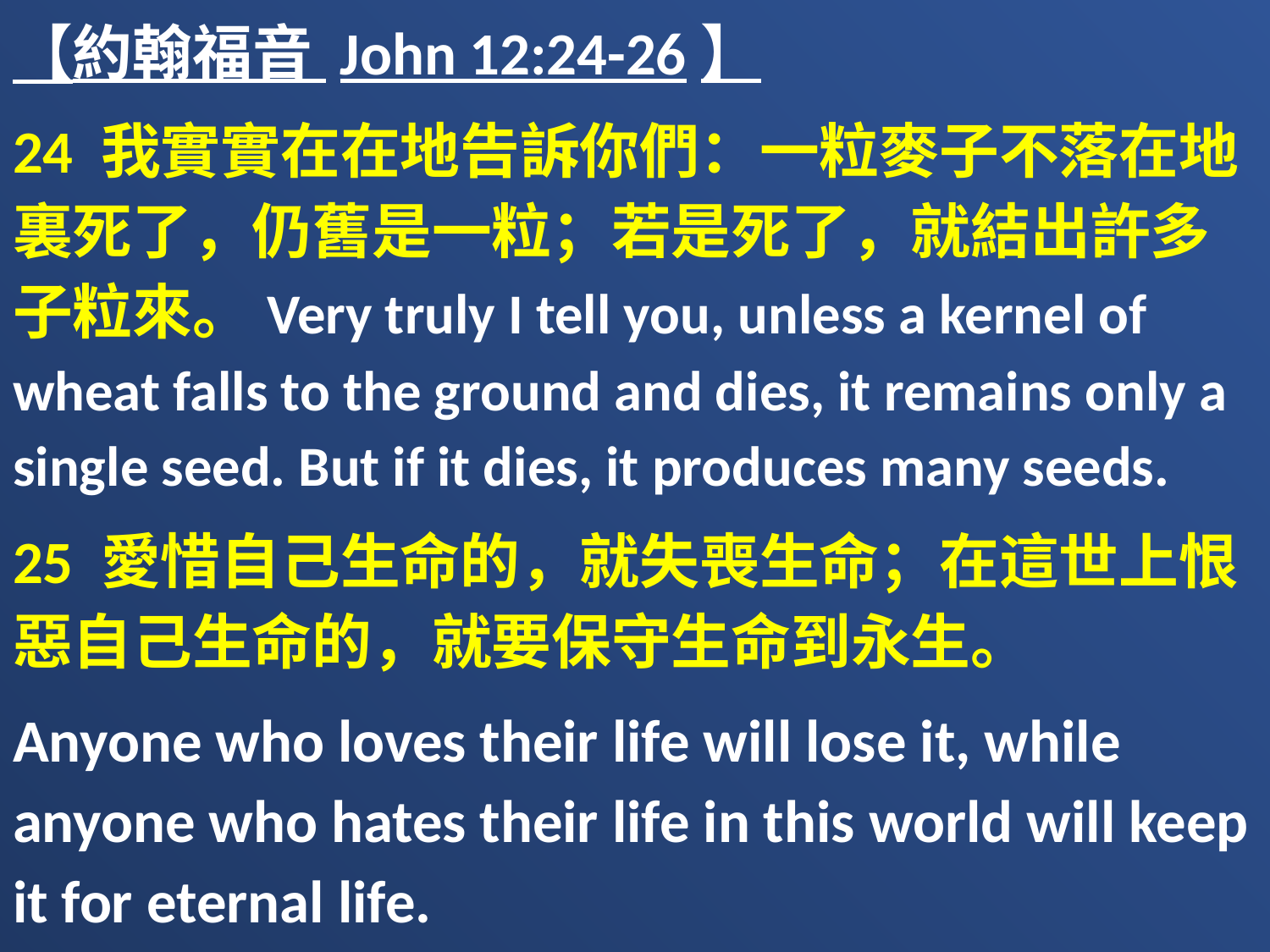

【約翰福音 John 12:24-26】
24 我實實在在地告訴你們：一粒麥子不落在地裏死了，仍舊是一粒；若是死了，就結出許多子粒來。Very truly I tell you, unless a kernel of wheat falls to the ground and dies, it remains only a single seed. But if it dies, it produces many seeds.
25 愛惜自己生命的，就失喪生命；在這世上恨惡自己生命的，就要保守生命到永生。
Anyone who loves their life will lose it, while anyone who hates their life in this world will keep it for eternal life.